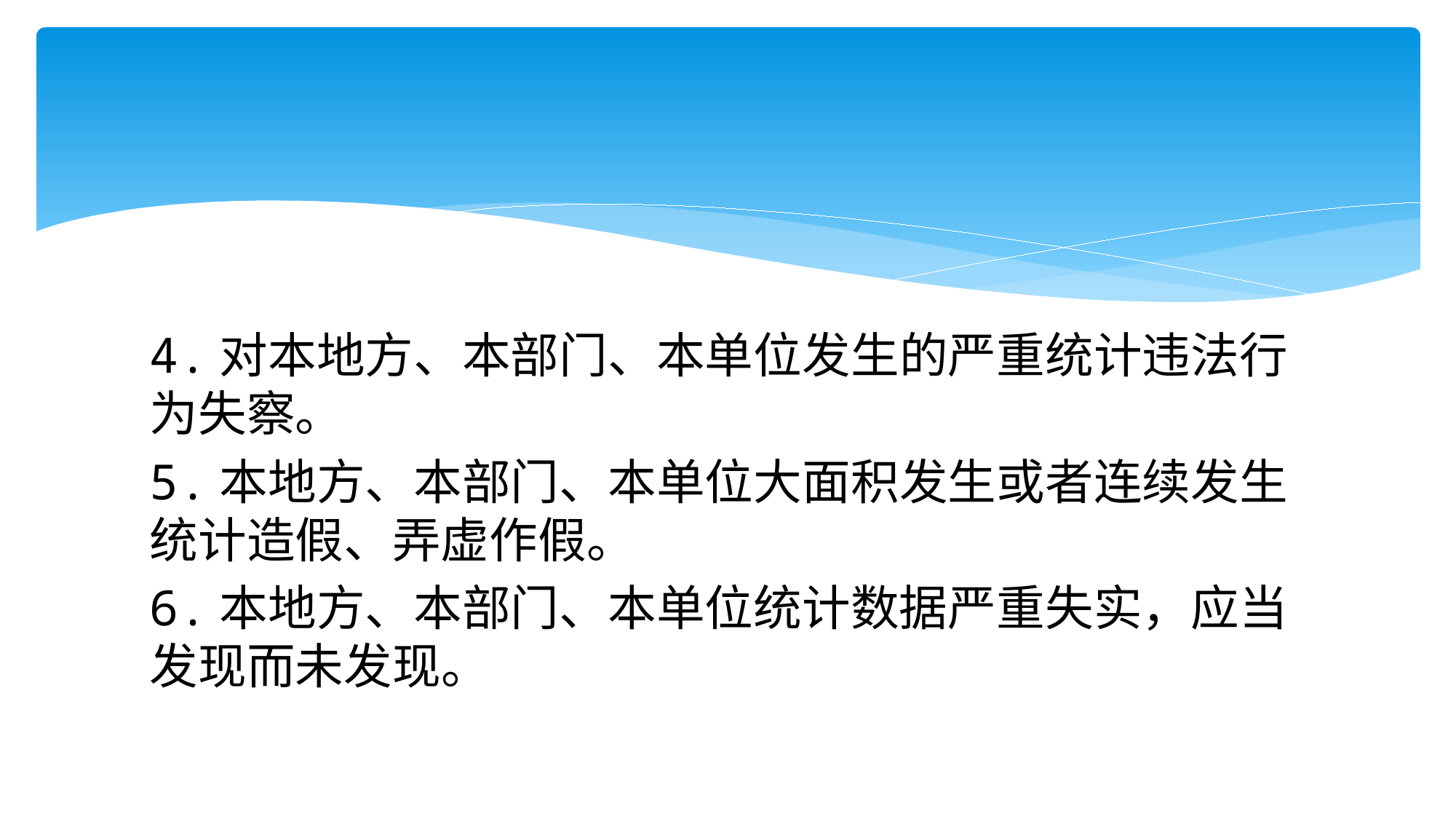

4.对本地方、本部门、本单位发生的严重统计违法行为失察。
5.本地方、本部门、本单位大面积发生或者连续发生统计造假、弄虚作假。
6.本地方、本部门、本单位统计数据严重失实，应当发现而未发现。